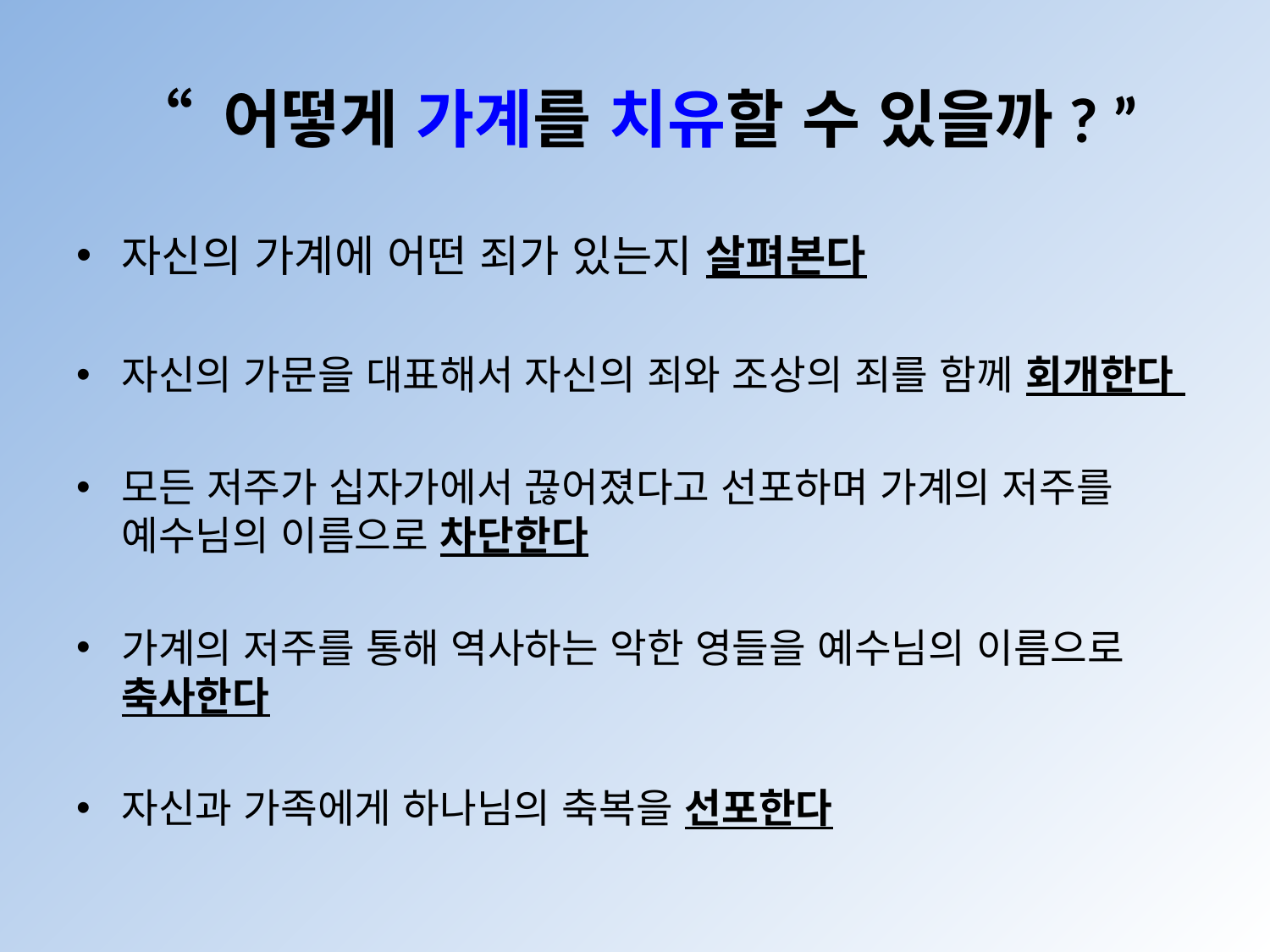

# “ 어떻게 가계를 치유할 수 있을까? ”
자신의 가계에 어떤 죄가 있는지 살펴본다

자신의 가문을 대표해서 자신의 죄와 조상의 죄를 함께 회개한다

모든 저주가 십자가에서 끊어졌다고 선포하며 가계의 저주를
예수님의 이름으로 차단한다

가계의 저주를 통해 역사하는 악한 영들을 예수님의 이름으로
축사한다

자신과 가족에게 하나님의 축복을 선포한다